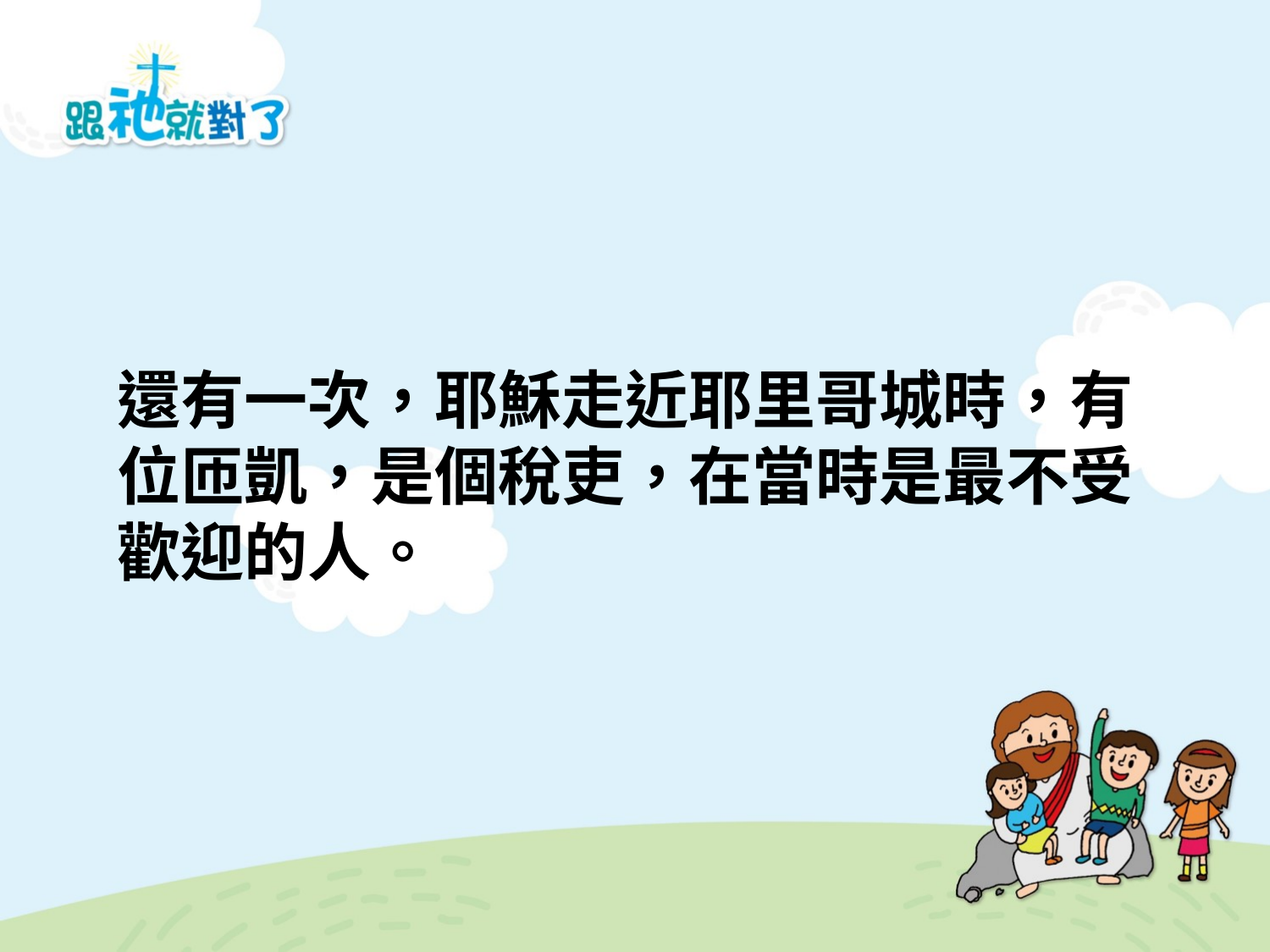

還有一次，耶穌走近耶里哥城時，有位匝凱，是個稅吏，在當時是最不受歡迎的人。